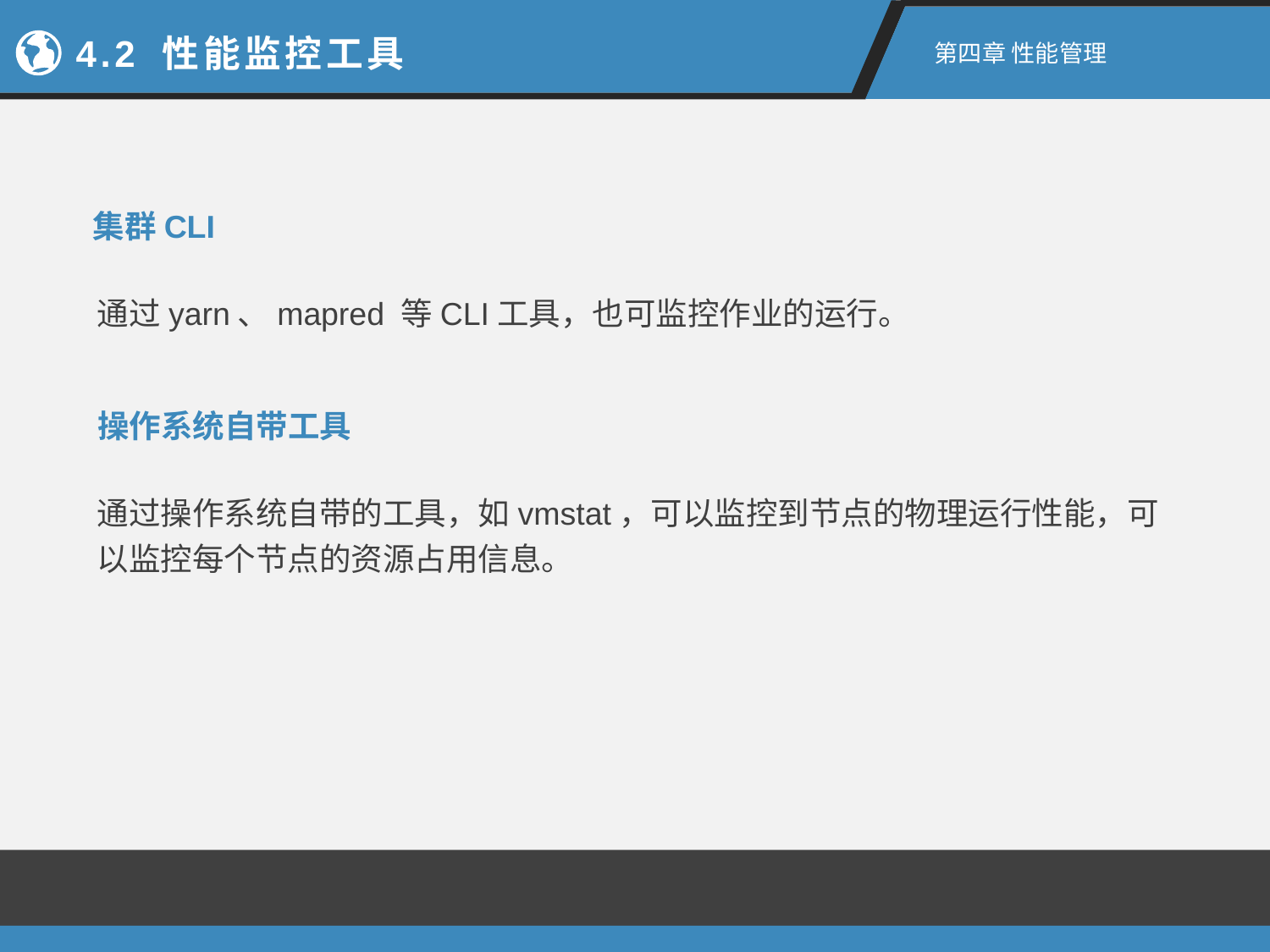

4.2 性能监控工具

第四章 性能管理
集群CLI
通过yarn、mapred 等CLI工具，也可监控作业的运行。
操作系统自带工具
通过操作系统自带的工具，如vmstat，可以监控到节点的物理运行性能，可以监控每个节点的资源占用信息。